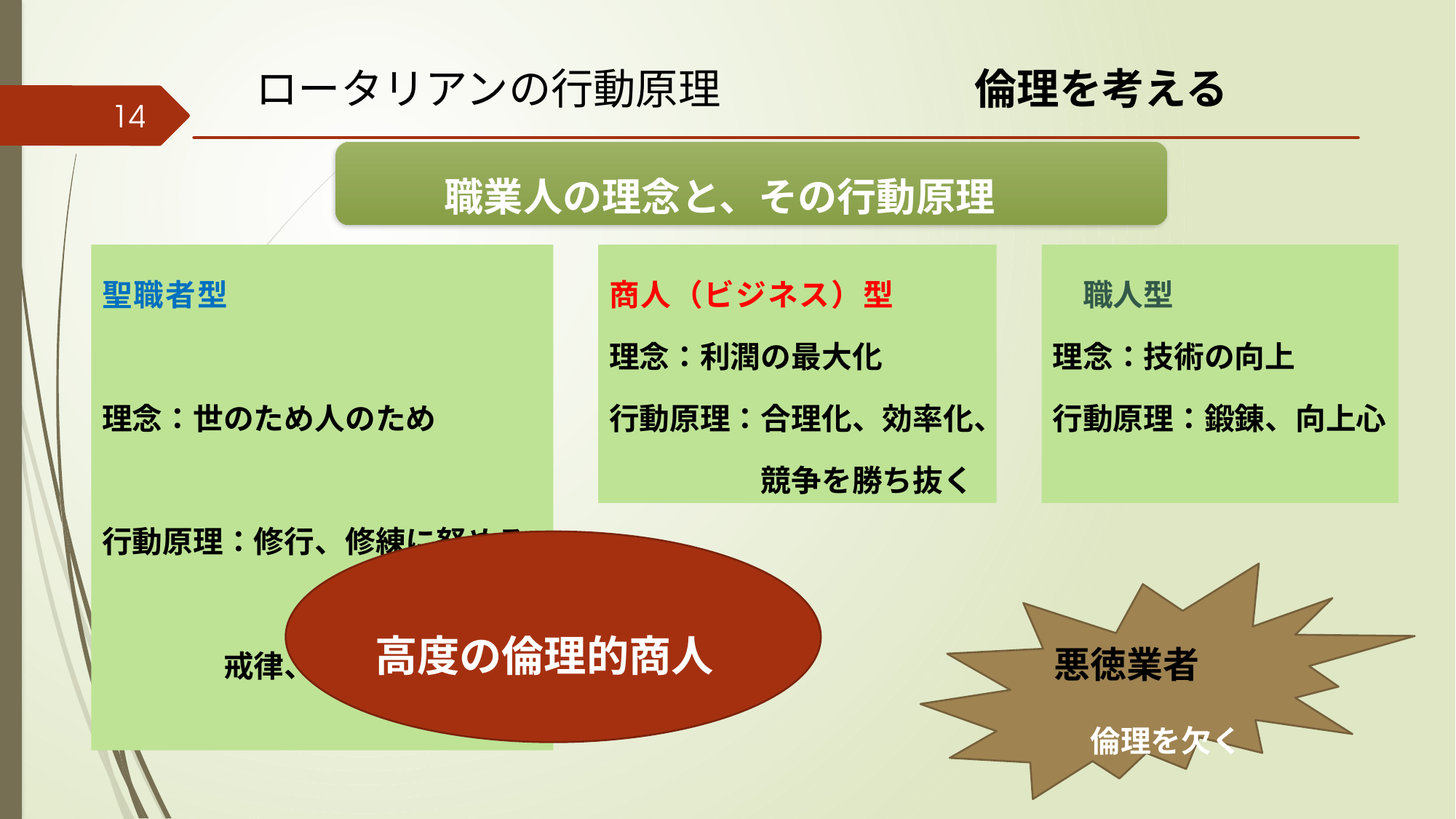

ロータリアンの行動原理　　　　　　倫理を考える
14

　　　職業人の理念と、その行動原理
聖職者型
理念：世のため人のため
行動原理：修行、修練に努める
　　　　戒律、職業倫理を守る
　職人型
理念：技術の向上
行動原理：鍛錬、向上心

商人（ビジネス）型
理念：利潤の最大化
行動原理：合理化、効率化、
　　　　　競争を勝ち抜く
高度の倫理的商人
悪徳業者
　倫理を欠く